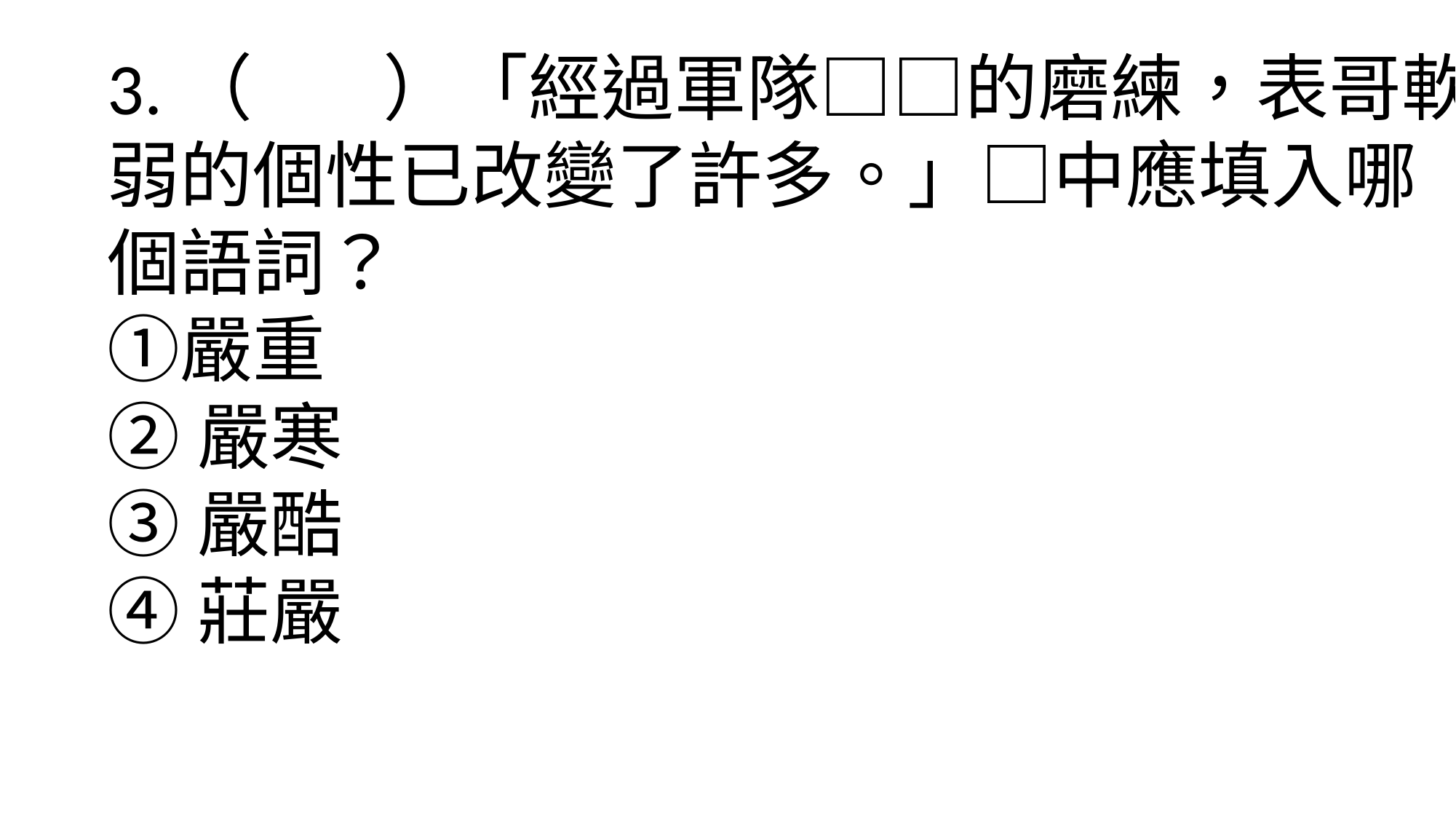

3.（        ）「經過軍隊□□的磨練，表哥軟弱的個性已改變了許多。」□中應填入哪個語詞？　
①嚴重
②嚴寒
③嚴酷
④莊嚴